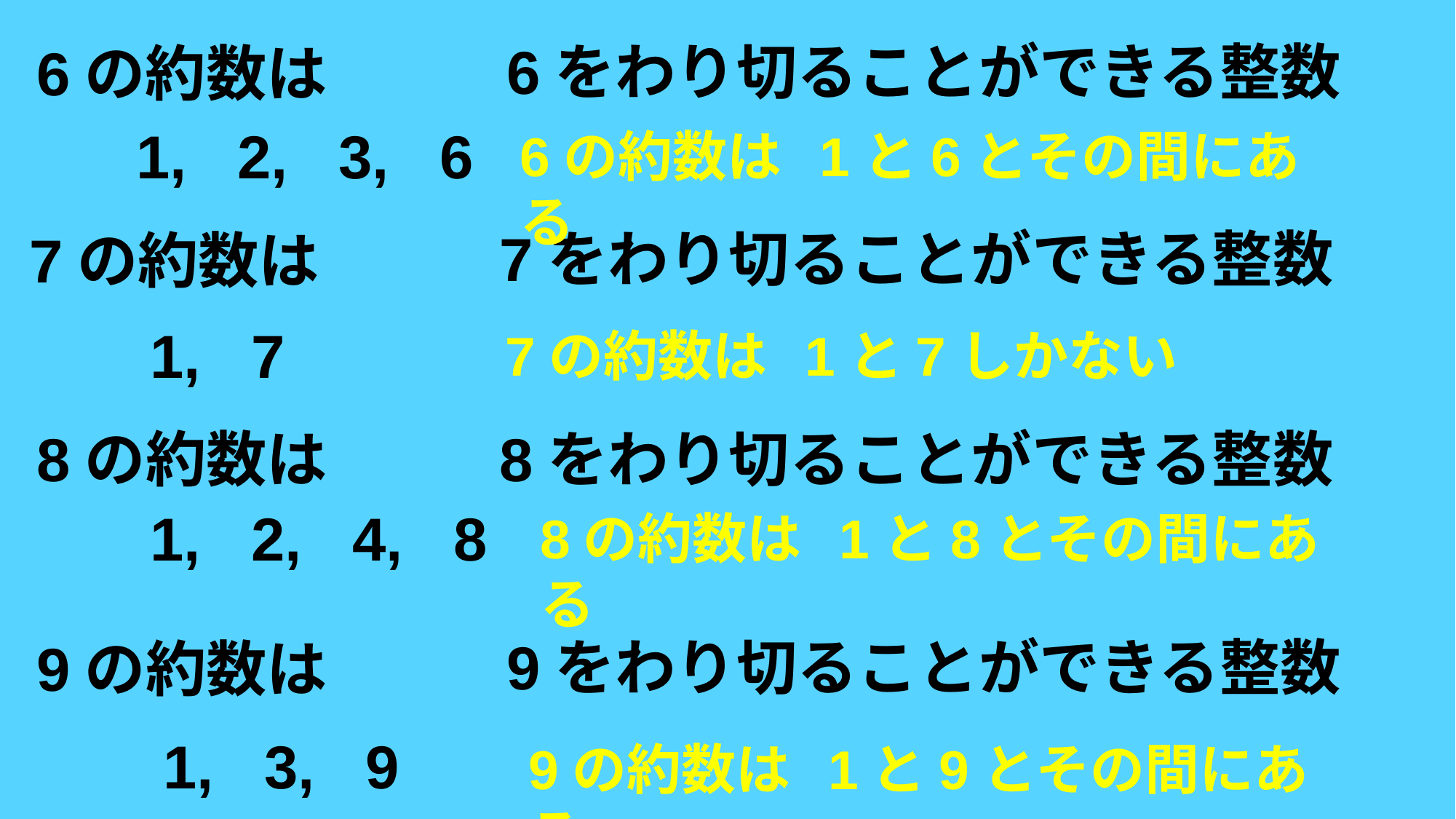

6をわり切ることができる整数
6の約数は
1,   2,   3,   6
6の約数は  1と6とその間にある
7をわり切ることができる整数
7の約数は
1,   7
7の約数は  1と7しかない
8の約数は
8をわり切ることができる整数
1,   2,   4,   8
8の約数は  1と8とその間にある
9をわり切ることができる整数
9の約数は
1,   3,   9
9の約数は  1と9とその間にある